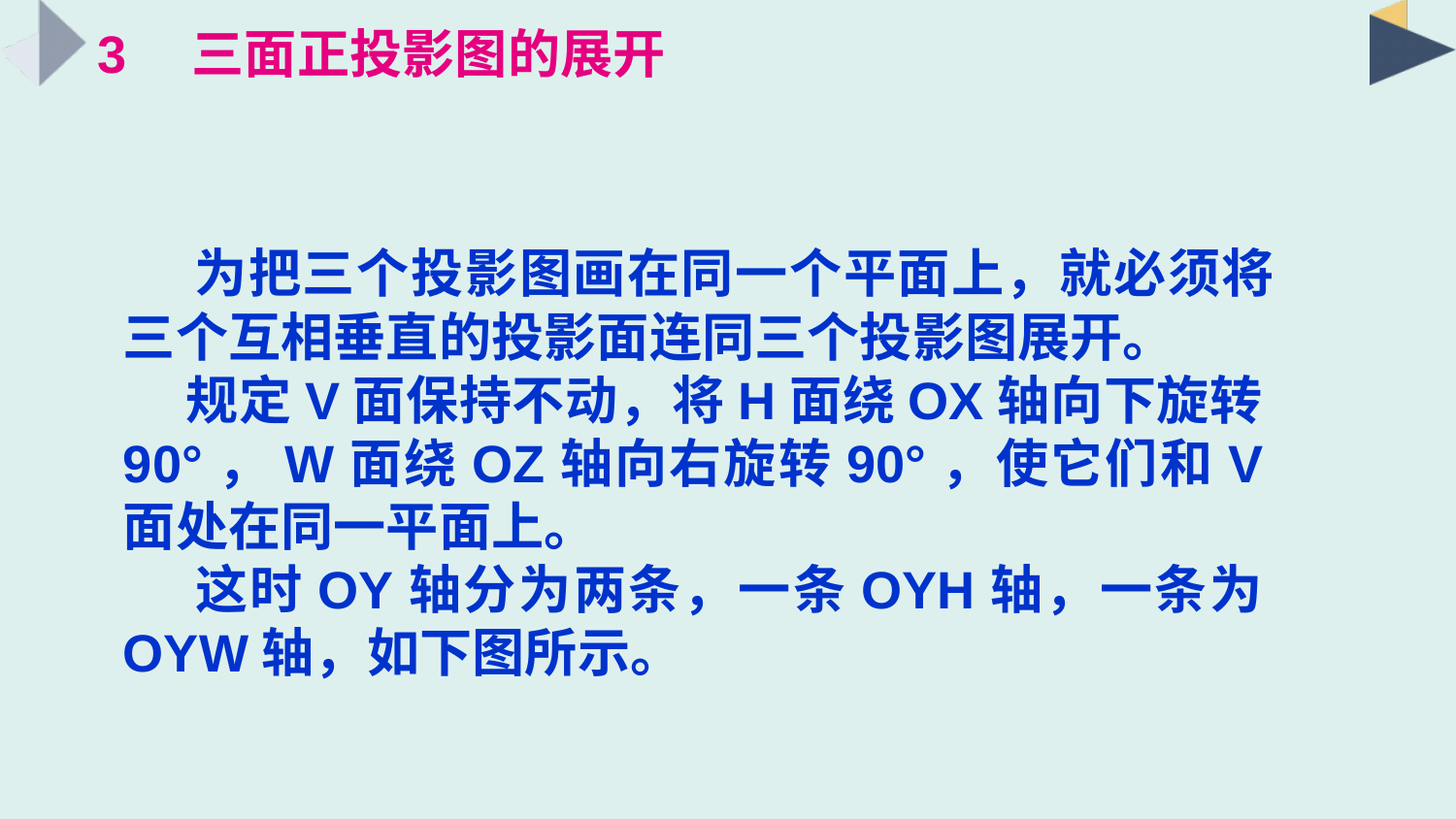

3　三面正投影图的展开
    为把三个投影图画在同一个平面上，就必须将三个互相垂直的投影面连同三个投影图展开。
    规定V面保持不动，将H面绕OX轴向下旋转90°，W面绕OZ轴向右旋转90°，使它们和V面处在同一平面上。
    这时OY轴分为两条，一条OYH轴，一条为OYW轴，如下图所示。